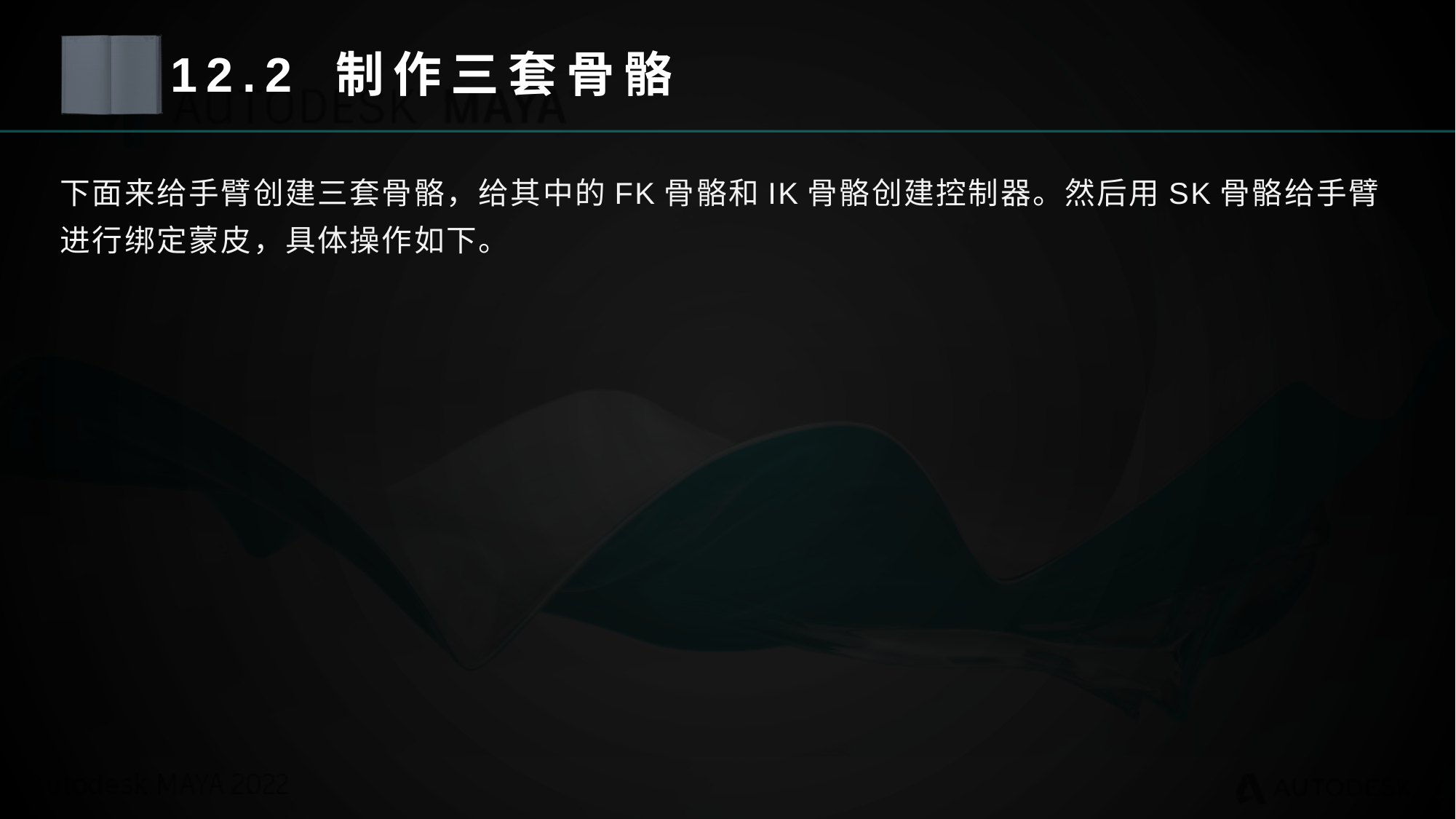

12.2 制作三套骨骼
下面来给手臂创建三套骨骼，给其中的FK骨骼和IK骨骼创建控制器。然后用SK骨骼给手臂进行绑定蒙皮，具体操作如下。